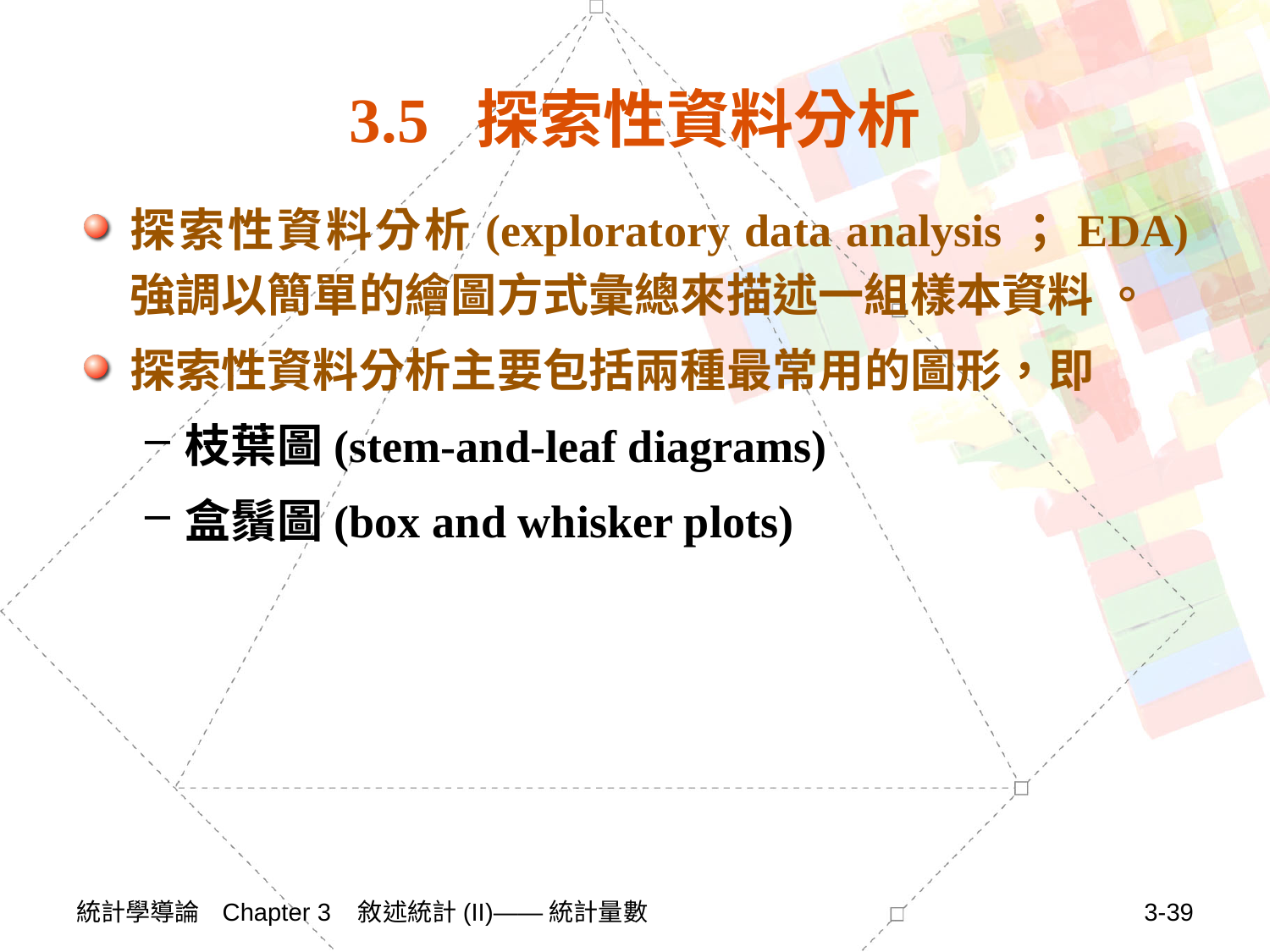

# 3.5  探索性資料分析
探索性資料分析(exploratory data analysis；EDA)強調以簡單的繪圖方式彙總來描述一組樣本資料 。
探索性資料分析主要包括兩種最常用的圖形，即
枝葉圖(stem-and-leaf diagrams)
盒鬚圖(box and whisker plots)
統計學導論   Chapter 3   敘述統計(II)——統計量數
3-39